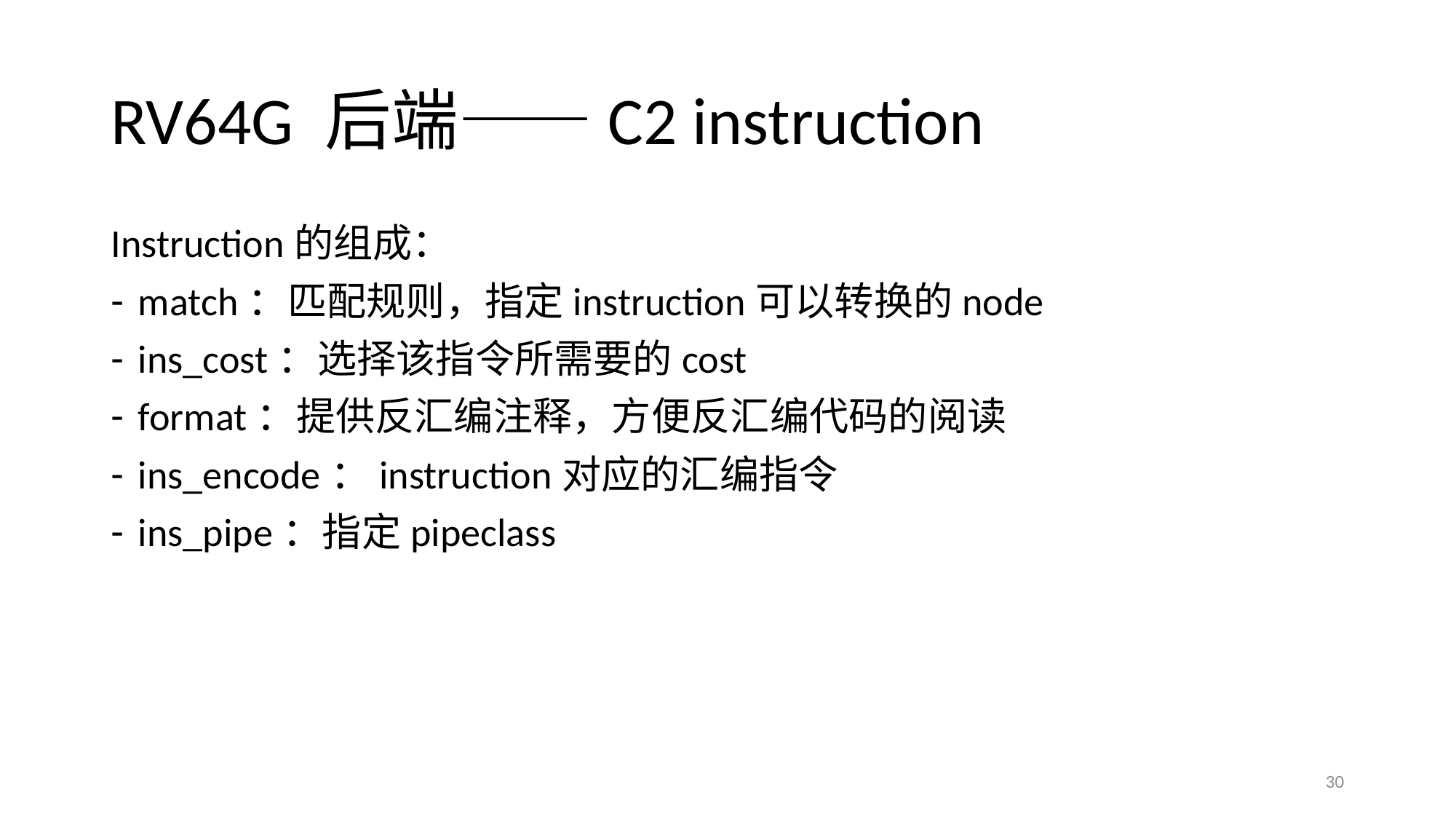

# RV64G 后端——C2 instruction
Instruction的组成：
match：匹配规则，指定instruction可以转换的node
ins_cost：选择该指令所需要的cost
format：提供反汇编注释，方便反汇编代码的阅读
ins_encode：instruction对应的汇编指令
ins_pipe：指定pipeclass

30